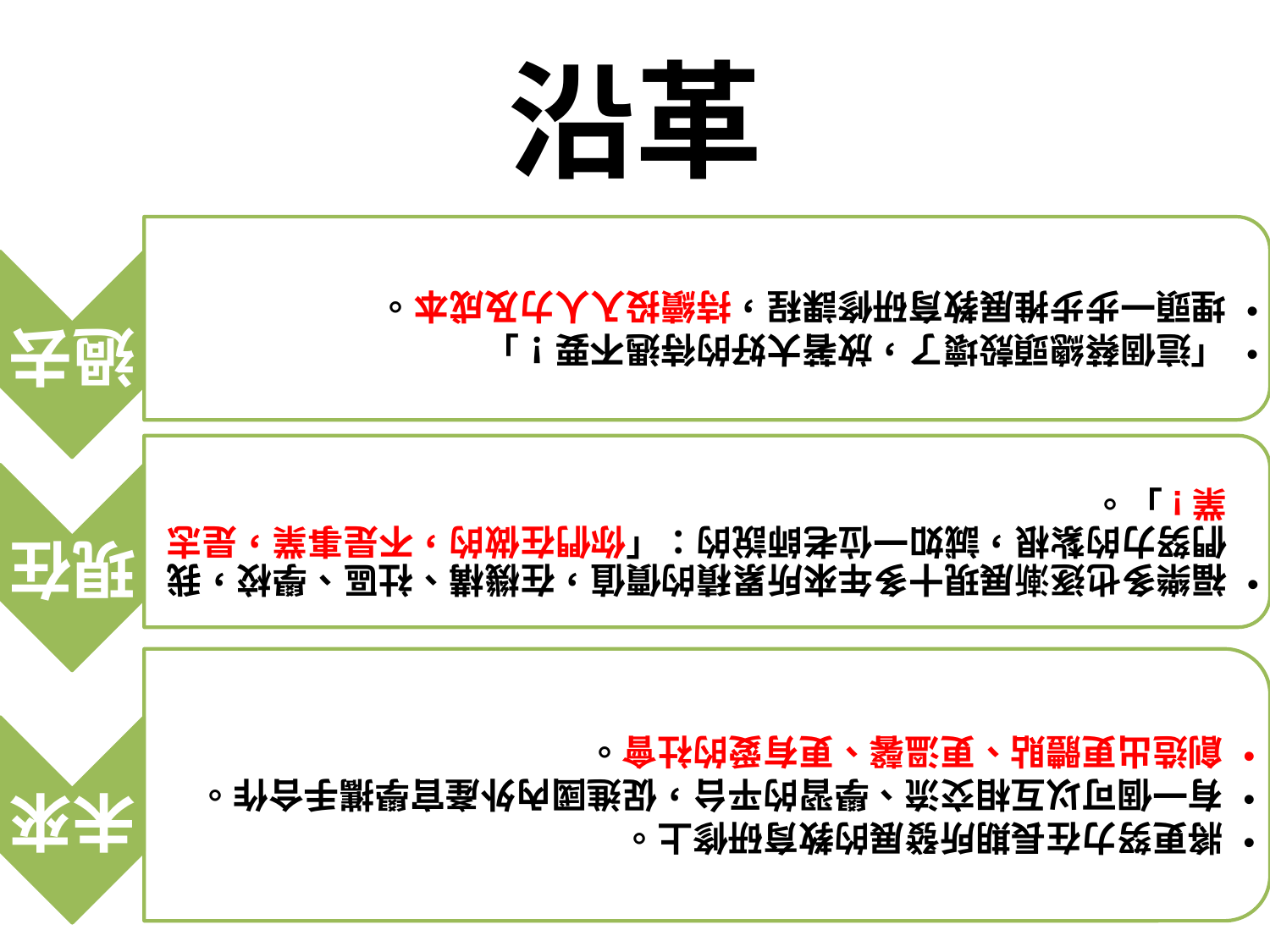

# 沿革
過去
「這個蔡總頭殼壞了，放著大好的待遇不要！」
埋頭一步步推展教育研修課程，持續投入人力及成本。
現在
福樂多也逐漸展現十多年來所累積的價值，在機構、社區、學校，我們努力的紮根，誠如一位老師說的：「你們在做的，不是事業，是志業!」。
未來
將更努力在長期所發展的教育研修上。
有一個可以互相交流、學習的平台，促進國內外產官學攜手合作。
創造出更體貼、更溫馨、更有愛的社會。